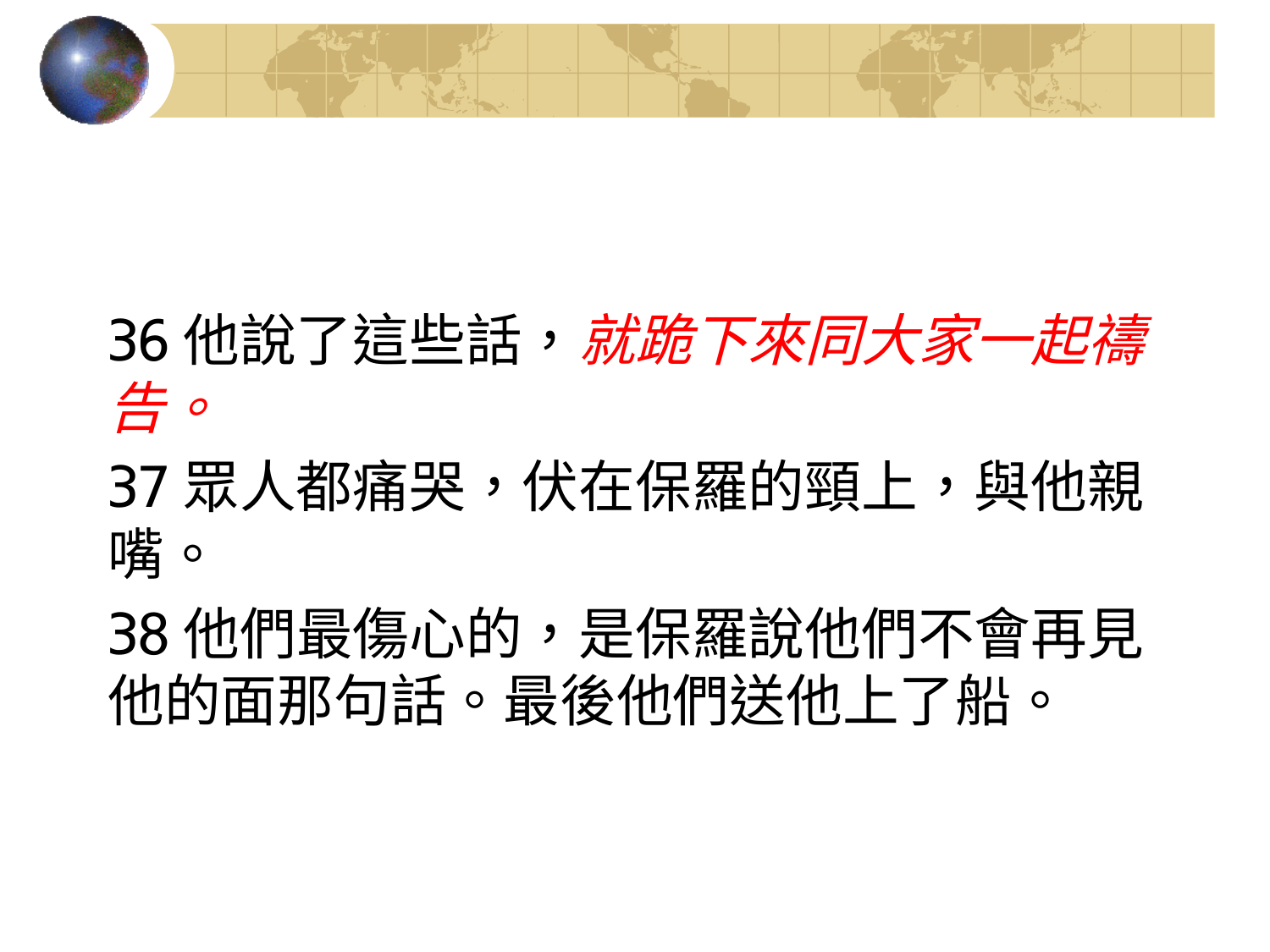

#
36他說了這些話，就跪下來同大家一起禱告。
37眾人都痛哭，伏在保羅的頸上，與他親嘴。
38他們最傷心的，是保羅說他們不會再見他的面那句話。最後他們送他上了船。